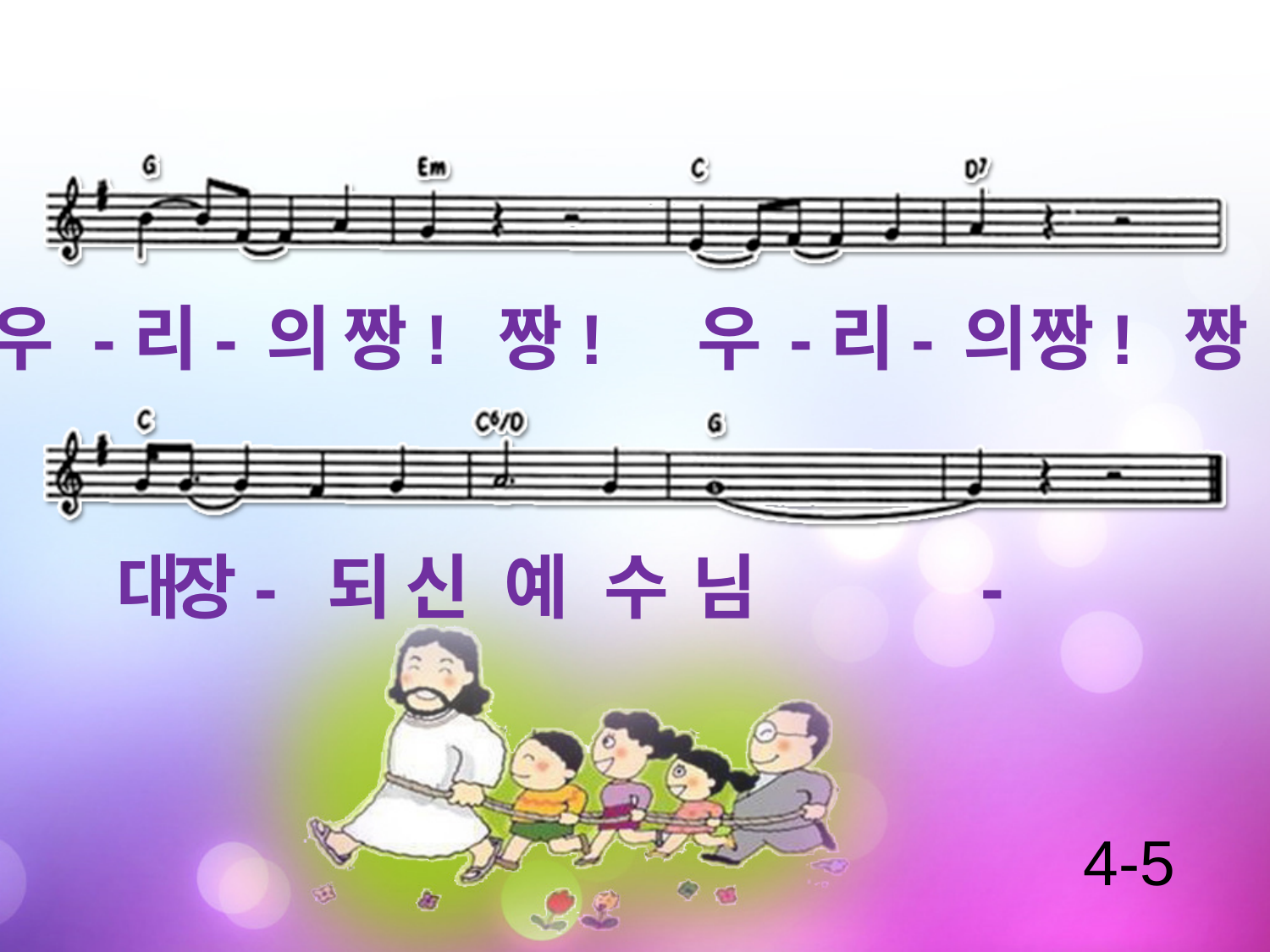

우  -리- 의  짱!   짱!       우 -리- 의 짱!   짱!
대장-   되  신    예    수   님                   -
4-5